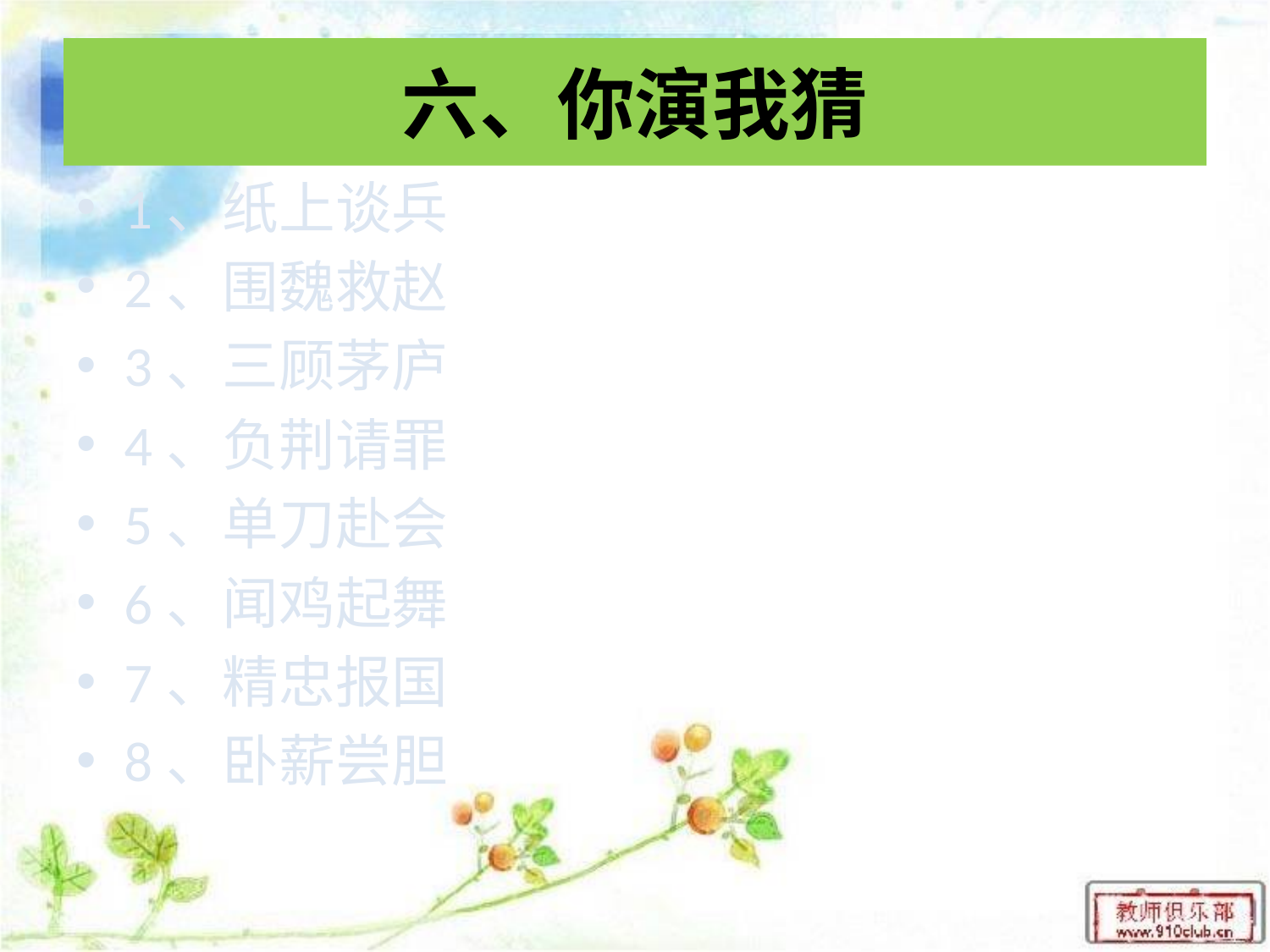

# 六、你演我猜
1、纸上谈兵
2、围魏救赵
3、三顾茅庐
4、负荆请罪
5、单刀赴会
6、闻鸡起舞
7、精忠报国
8、卧薪尝胆